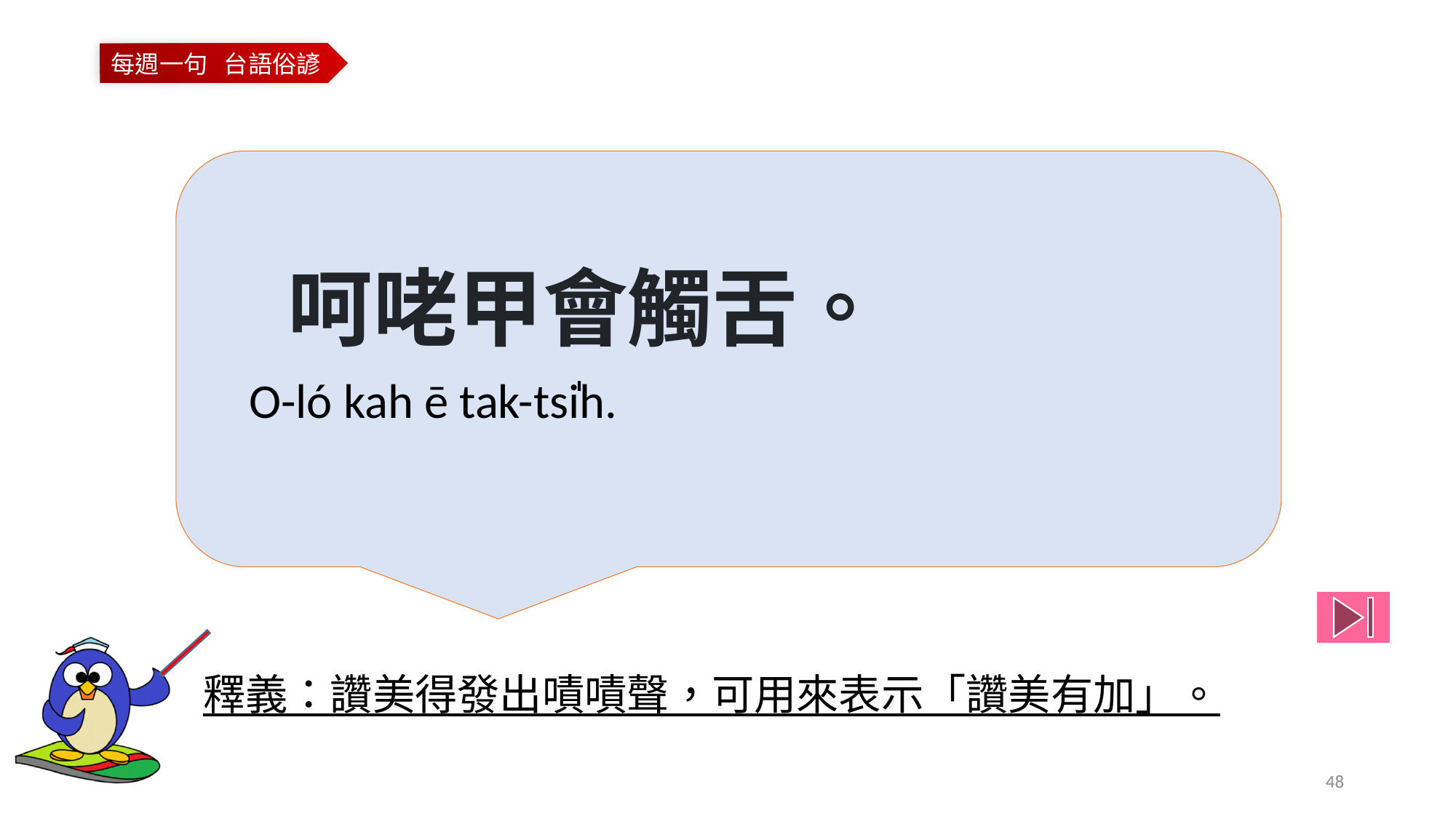

呵咾甲會觸舌。
O-ló kah ē tak-tsi̍h.

釋義：讚美得發出嘖嘖聲，可用來表示「讚美有加」。
48